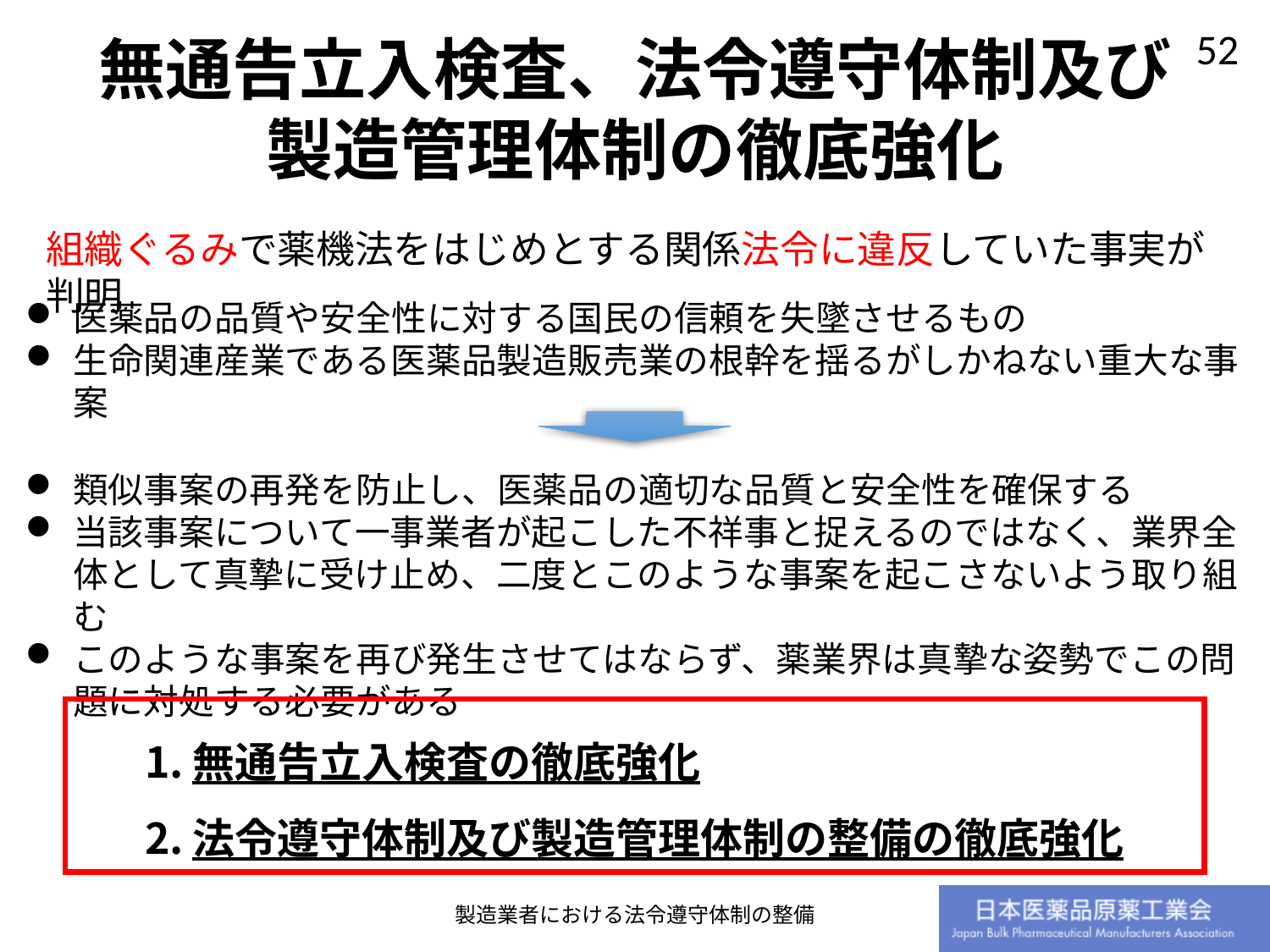

無通告立入検査、法令遵守体制及び
製造管理体制の徹底強化
組織ぐるみで薬機法をはじめとする関係法令に違反していた事実が判明
医薬品の品質や安全性に対する国民の信頼を失墜させるもの
生命関連産業である医薬品製造販売業の根幹を揺るがしかねない重大な事案

類似事案の再発を防止し、医薬品の適切な品質と安全性を確保する
当該事案について一事業者が起こした不祥事と捉えるのではなく、業界全体として真摯に受け止め、二度とこのような事案を起こさないよう取り組む
このような事案を再び発生させてはならず、薬業界は真摯な姿勢でこの問題に対処する必要がある

無通告立入検査の徹底強化
法令遵守体制及び製造管理体制の整備の徹底強化
製造業者における法令遵守体制の整備